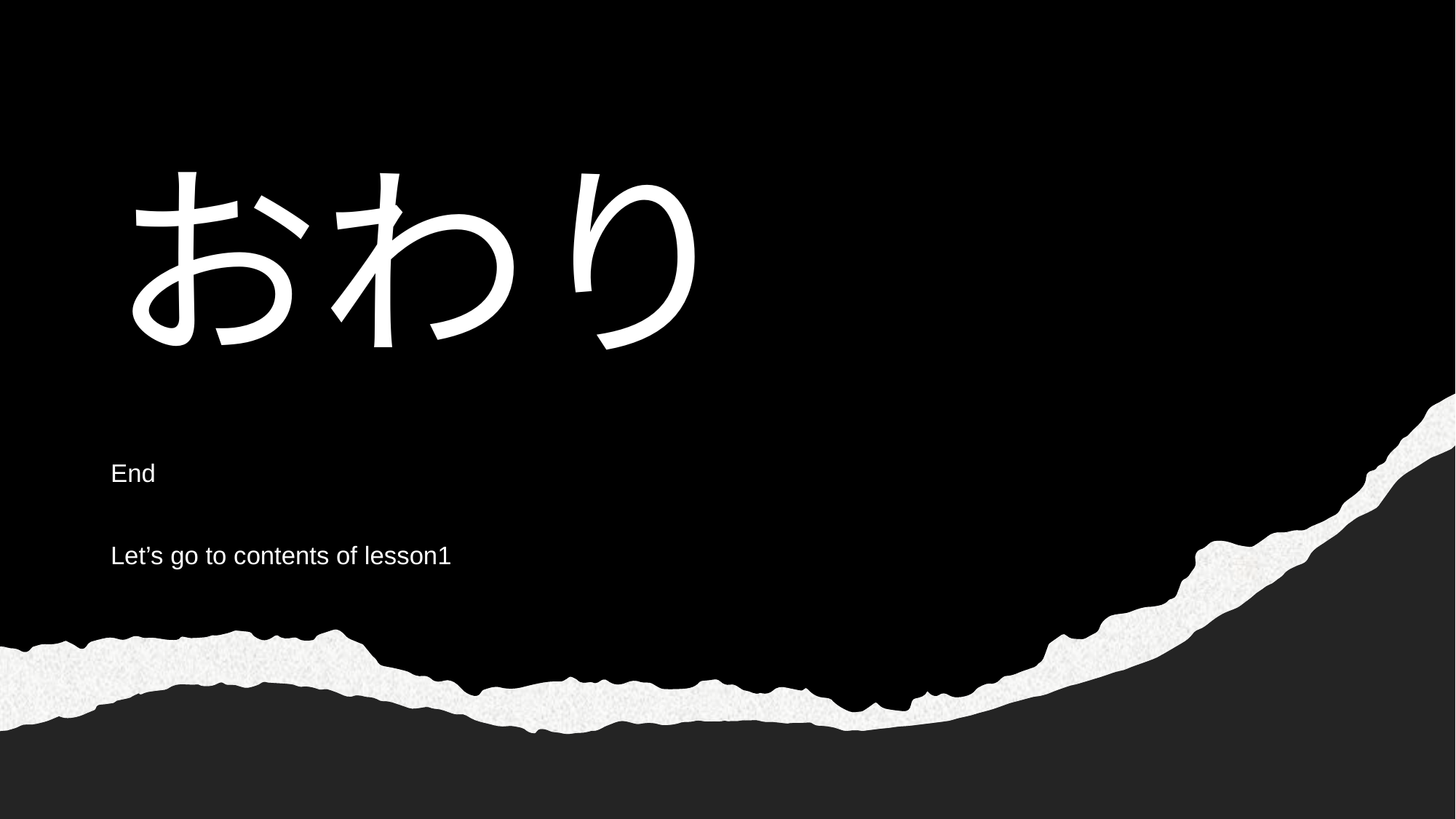

# おわり

End
Let’s go to contents of lesson1